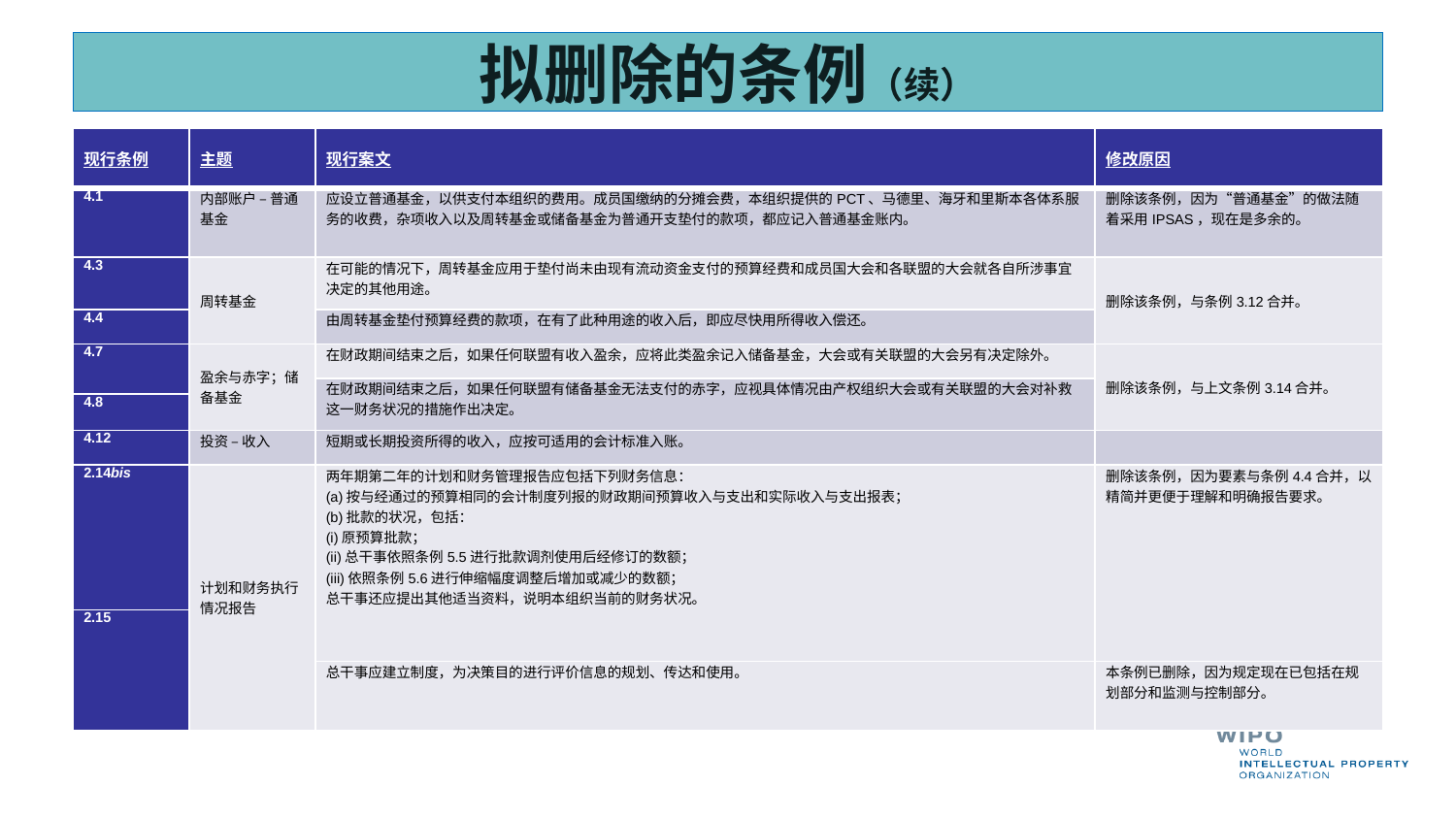

# 拟删除的条例（续）
| 现行条例 | 主题 | 现行案文 | 修改原因 |
| --- | --- | --- | --- |
| 4.1 | 内部账户 – 普通基金 | 应设立普通基金，以供支付本组织的费用。成员国缴纳的分摊会费，本组织提供的PCT、马德里、海牙和里斯本各体系服务的收费，杂项收入以及周转基金或储备基金为普通开支垫付的款项，都应记入普通基金账内。 | 删除该条例，因为“普通基金”的做法随着采用IPSAS，现在是多余的。 |
| 4.3 | 周转基金 | 在可能的情况下，周转基金应用于垫付尚未由现有流动资金支付的预算经费和成员国大会和各联盟的大会就各自所涉事宜决定的其他用途。 | 删除该条例，与条例3.12合并。 |
| 4.4 |  | 由周转基金垫付预算经费的款项，在有了此种用途的收入后，即应尽快用所得收入偿还。 |  |
| 4.7 | 盈余与赤字；储备基金 | 在财政期间结束之后，如果任何联盟有收入盈余，应将此类盈余记入储备基金，大会或有关联盟的大会另有决定除外。 | 删除该条例，与上文条例3.14合并。 |
|  |  | 在财政期间结束之后，如果任何联盟有储备基金无法支付的赤字，应视具体情况由产权组织大会或有关联盟的大会对补救这一财务状况的措施作出决定。 |  |
| 4.8 |  |  |  |
| 4.12 | 投资 – 收入 | 短期或长期投资所得的收入，应按可适用的会计标准入账。 |  |
| 2.14bis | 计划和财务执行情况报告 | 两年期第二年的计划和财务管理报告应包括下列财务信息： (a)按与经通过的预算相同的会计制度列报的财政期间预算收入与支出和实际收入与支出报表； (b)批款的状况，包括： (i)原预算批款； (ii)总干事依照条例5.5进行批款调剂使用后经修订的数额； (iii)依照条例5.6进行伸缩幅度调整后增加或减少的数额； 总干事还应提出其他适当资料，说明本组织当前的财务状况。 | 删除该条例，因为要素与条例4.4合并，以精简并更便于理解和明确报告要求。 |
| 2.15 |  |  |  |
|  |  | 总干事应建立制度，为决策目的进行评价信息的规划、传达和使用。 | 本条例已删除，因为规定现在已包括在规划部分和监测与控制部分。 |